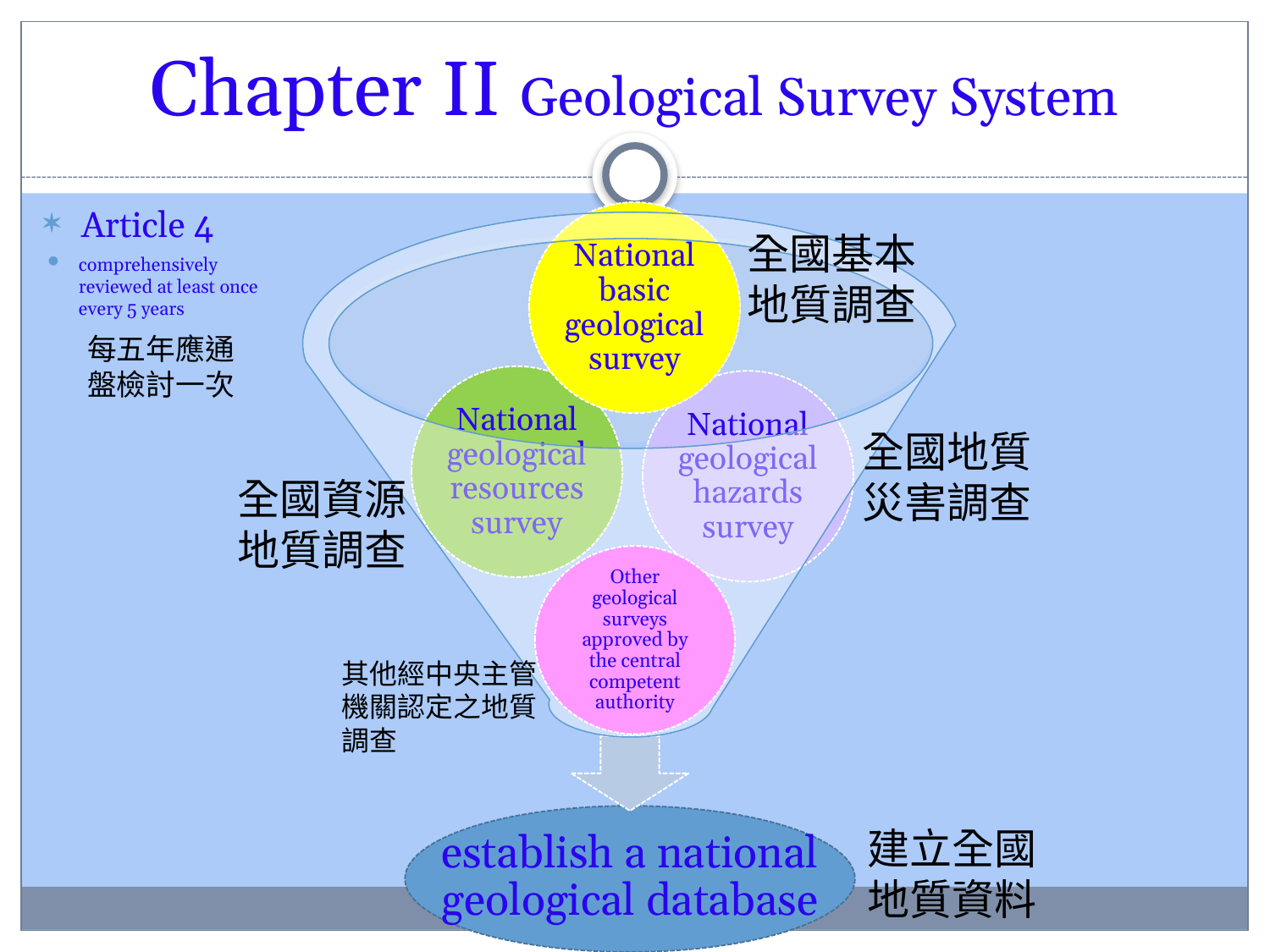

# Chapter II Geological Survey System
Article 4
establish a national geological database
National geological hazards survey
National geological resources survey
National basic geological survey
全國基本地質調查
comprehensively reviewed at least once every 5 years
每五年應通盤檢討一次
全國地質災害調查
全國資源地質調查

Other geological surveys approved by the central competent authority
其他經中央主管機關認定之地質調查

建立全國地質資料